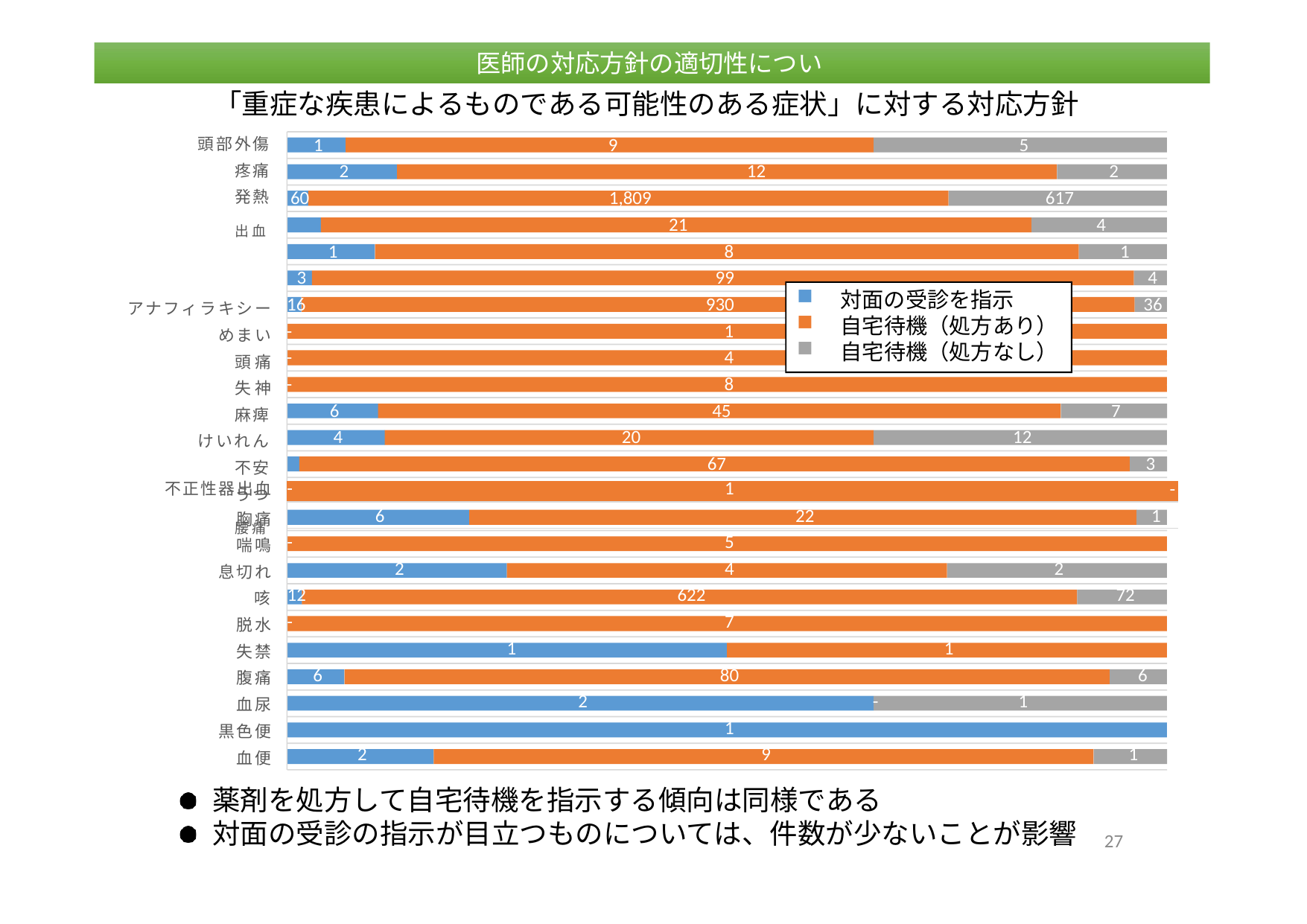

医師の対応方針の適切性について
医師の対応方針の適切性について
# 「重症な疾患によるものである可能性のある症状」に対する対応方針
頭部外傷
疼痛 発熱
出血	1
アナフィラキシー
めまい
頭痛 失神 麻痺
けいれん
不安 うつ
腰痛	1
1	9	5
2	12

2

60
1,809
617

21
4

1
8
1

3
99
4

対面の受診を指示
16
930
36

自宅待機（処方あり）
-
1
-

自宅待機（処方なし）

-
4
-

-
8
-

6
45
7

4
20
12

67
3

| 不正性器出血 | - |  |  |  |  |  |  | 1 |  |  |  |  |  |  |  | - |
| --- | --- | --- | --- | --- | --- | --- | --- | --- | --- | --- | --- | --- | --- | --- | --- | --- |
| 胸痛 |  |  | 6 |  |  |  |  |  |  | 22 |  |  |  |  |  | 1 |
| 喘鳴 | - |  |  |  |  |  |  | 5 |  |  |  |  |  |  |  | - |
| 息切れ |  |  | 2 |  |  |  |  | 4 |  |  |  | 2 |  |  |  |  |
| 咳 | 12 |  |  |  |  |  | 622 |  |  |  |  |  |  | 72 |  |  |
| 脱水 | - |  |  |  |  |  |  | 7 |  |  |  |  |  |  |  | - |
| 失禁 |  |  |  |  | 1 |  |  |  |  |  | 1 |  |  |  |  | - |
| 腹痛 | 6 |  |  |  |  |  |  | 80 |  |  |  |  |  |  | 6 |  |
| 血尿 |  |  |  |  |  | 2 |  |  |  | - | 1 |  |  |  |  |  |
| 黒色便 |  |  |  |  |  |  |  | 1 |  |  |  |  |  |  |  | - |
| 血便 |  | 2 |  |  |  |  |  |  | 9 |  |  |  |  | 1 |  |  |

薬剤を処方して自宅待機を指示する傾向は同様である
対面の受診の指示が目立つものについては、件数が少ないことが影響

27